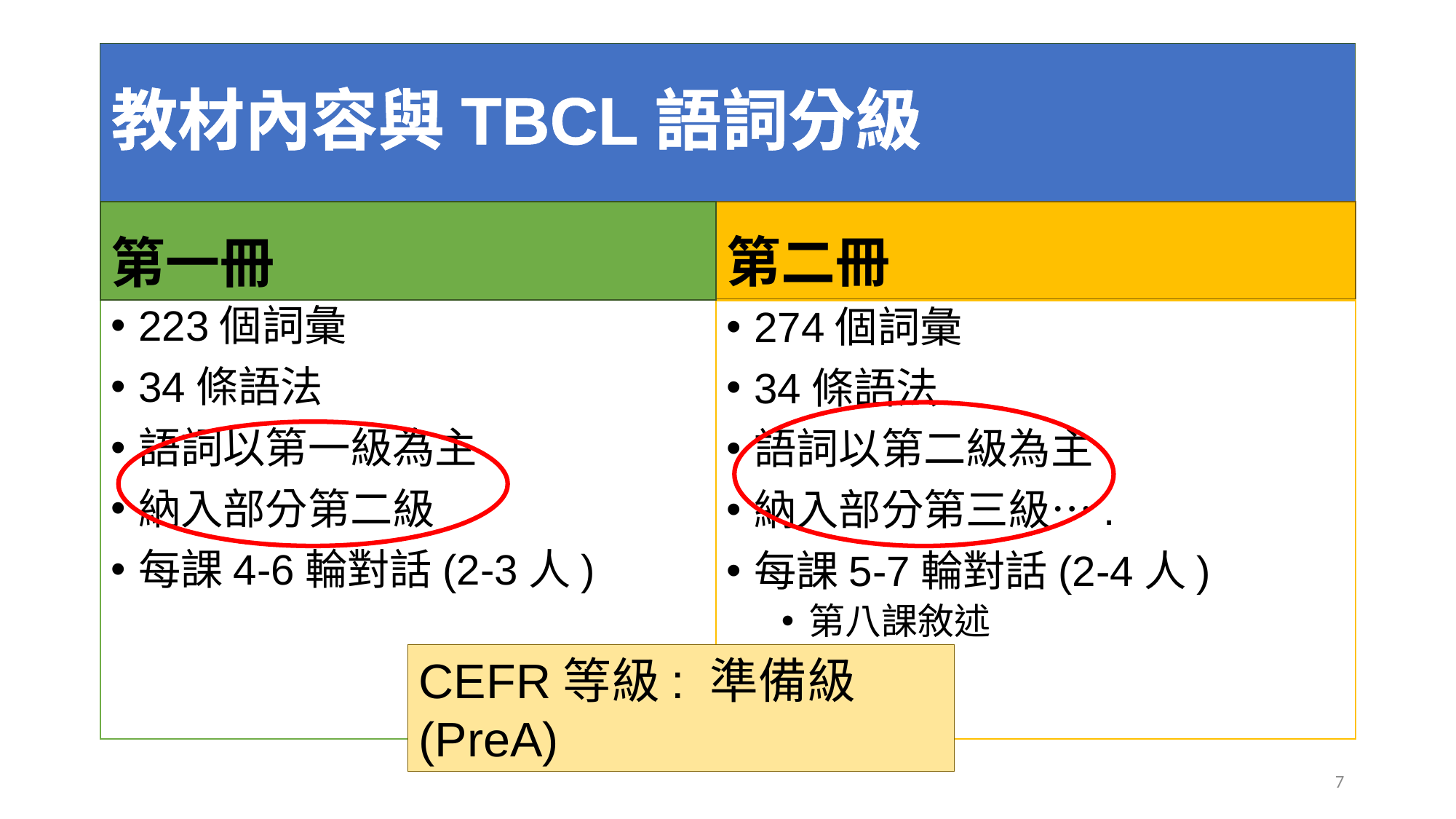

# 教材內容與TBCL語詞分級
第二冊
第一冊
223個詞彙
34條語法
語詞以第一級為主
納入部分第二級
每課4-6輪對話(2-3人)

274個詞彙
34條語法
語詞以第二級為主
納入部分第三級….
每課5-7輪對話(2-4人)
第八課敘述

CEFR等級: 準備級 (PreA)
7